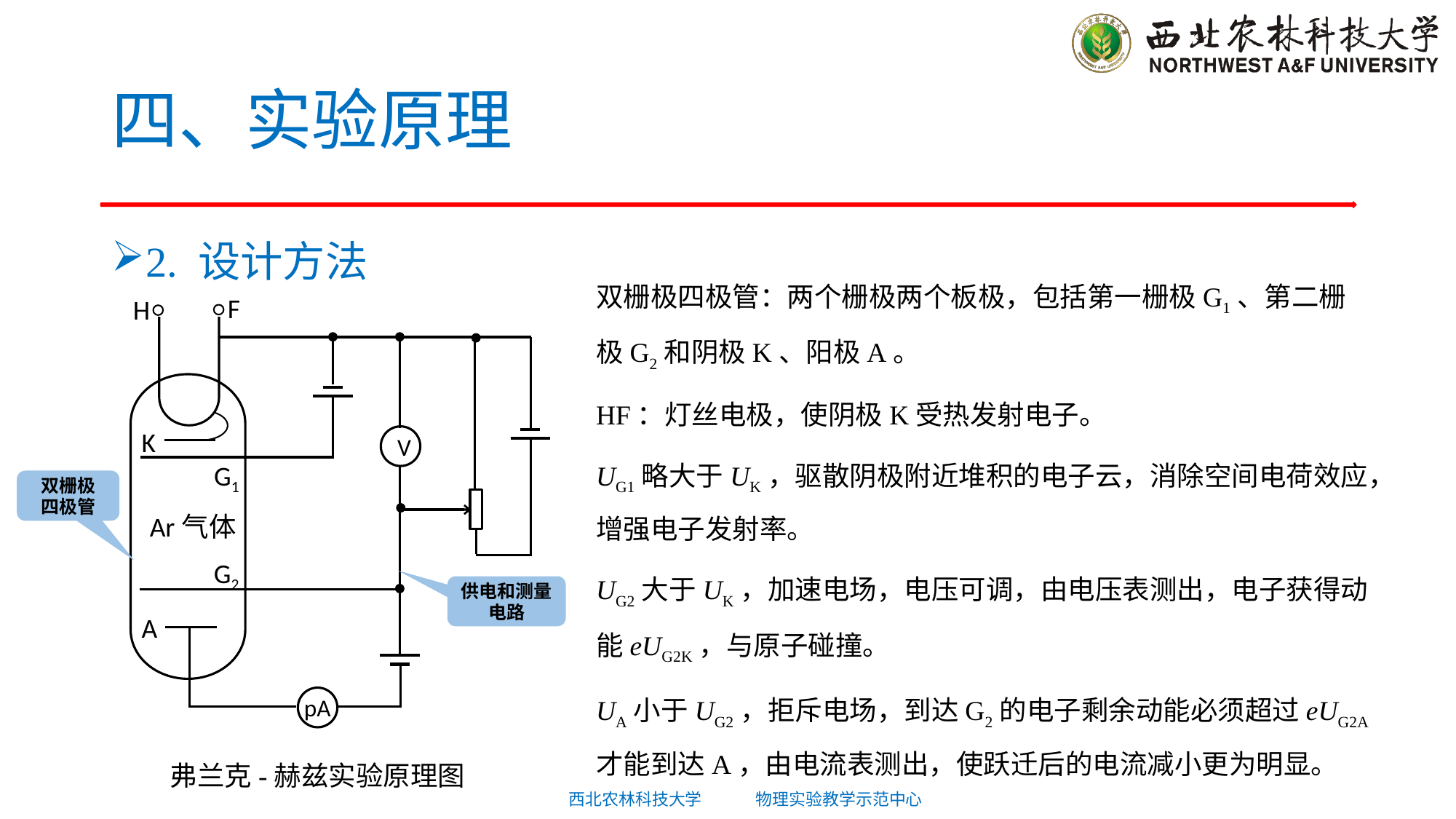

# 四、实验原理
2. 设计方法

V

pA

F
H
K
G1
双栅极
四极管
Ar气体
G2
供电和测量电路
A
双栅极四极管：两个栅极两个板极，包括第一栅极G1、第二栅极G2和阴极K、阳极A。
HF：灯丝电极，使阴极K受热发射电子。
UG1略大于UK，驱散阴极附近堆积的电子云，消除空间电荷效应，增强电子发射率。
UG2大于UK，加速电场，电压可调，由电压表测出，电子获得动能eUG2K，与原子碰撞。
UA小于UG2，拒斥电场，到达G2的电子剩余动能必须超过eUG2A才能到达A，由电流表测出，使跃迁后的电流减小更为明显。
弗兰克-赫兹实验原理图